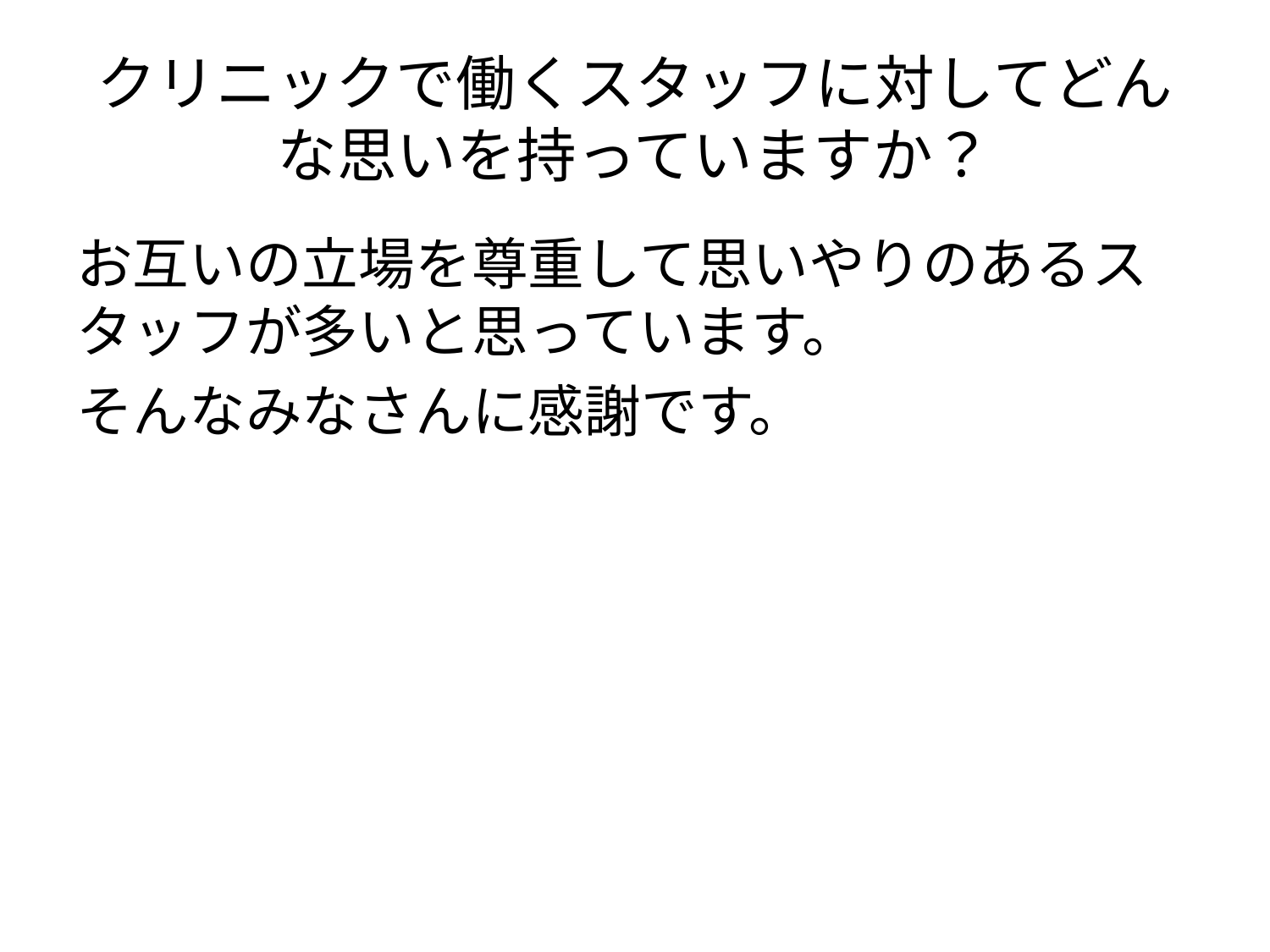

# クリニックで働くスタッフに対してどんな思いを持っていますか？
お互いの立場を尊重して思いやりのあるスタッフが多いと思っています。
そんなみなさんに感謝です。